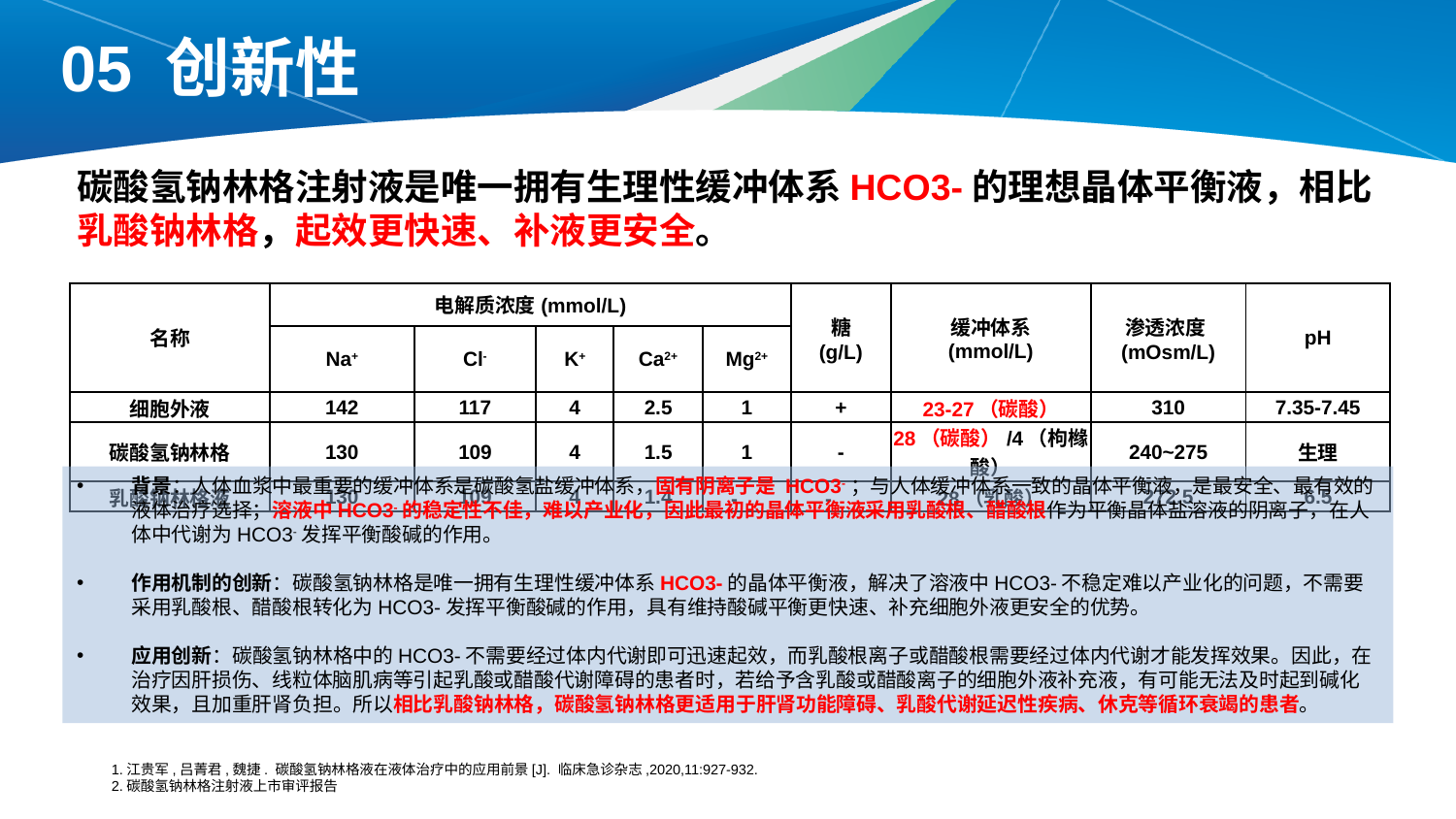

05 创新性
碳酸氢钠林格注射液是唯一拥有生理性缓冲体系HCO3-的理想晶体平衡液，相比乳酸钠林格，起效更快速、补液更安全。
| 名称 | 电解质浓度(mmol/L) |  |  |  |  | 糖 (g/L) | 缓冲体系 (mmol/L) | 渗透浓度(mOsm/L) | pH |
| --- | --- | --- | --- | --- | --- | --- | --- | --- | --- |
|  | Na+ | Cl- | K+ | Ca2+ | Mg2+ |  |  |  |  |
| 细胞外液 | 142 | 117 | 4 | 2.5 | 1 | + | 23-27（碳酸） | 310 | 7.35-7.45 |
| 碳酸氢钠林格 | 130 | 109 | 4 | 1.5 | 1 | - | 28（碳酸）/4（枸橼酸） | 240~275 | 生理 |
| 乳酸钠林格液 | 130 | 109 | 4 | 1.4 | - | - | 28（乳酸） | 272.5 | 6.5 |
背景：人体血浆中最重要的缓冲体系是碳酸氢盐缓冲体系，固有阴离子是 HCO3-；与人体缓冲体系一致的晶体平衡液，是最安全、最有效的液体治疗选择；溶液中HCO3-的稳定性不佳，难以产业化，因此最初的晶体平衡液采用乳酸根、醋酸根作为平衡晶体盐溶液的阴离子，在人体中代谢为HCO3-发挥平衡酸碱的作用。

作用机制的创新：碳酸氢钠林格是唯一拥有生理性缓冲体系HCO3-的晶体平衡液，解决了溶液中HCO3-不稳定难以产业化的问题，不需要采用乳酸根、醋酸根转化为HCO3-发挥平衡酸碱的作用，具有维持酸碱平衡更快速、补充细胞外液更安全的优势。

应用创新：碳酸氢钠林格中的HCO3-不需要经过体内代谢即可迅速起效，而乳酸根离子或醋酸根需要经过体内代谢才能发挥效果。因此，在治疗因肝损伤、线粒体脑肌病等引起乳酸或醋酸代谢障碍的患者时，若给予含乳酸或醋酸离子的细胞外液补充液，有可能无法及时起到碱化效果，且加重肝肾负担。所以相比乳酸钠林格，碳酸氢钠林格更适用于肝肾功能障碍、乳酸代谢延迟性疾病、休克等循环衰竭的患者。
1.江贵军,吕菁君,魏捷. 碳酸氢钠林格液在液体治疗中的应用前景[J]. 临床急诊杂志,2020,11:927-932.
2.碳酸氢钠林格注射液上市审评报告